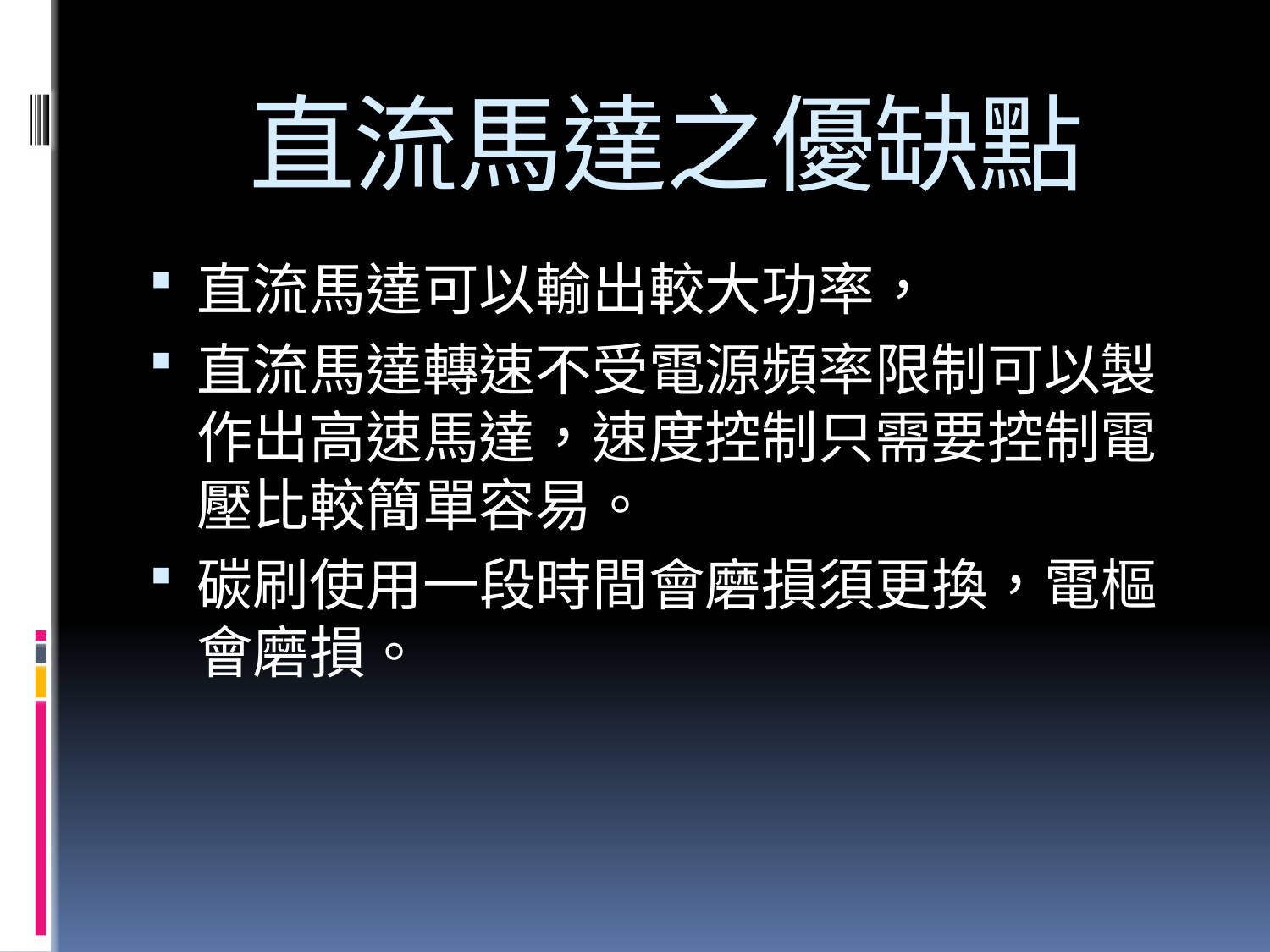

# 直流馬達之優缺點
直流馬達可以輸出較大功率，
直流馬達轉速不受電源頻率限制可以製作出高速馬達，速度控制只需要控制電壓比較簡單容易。
碳刷使用一段時間會磨損須更換，電樞會磨損。